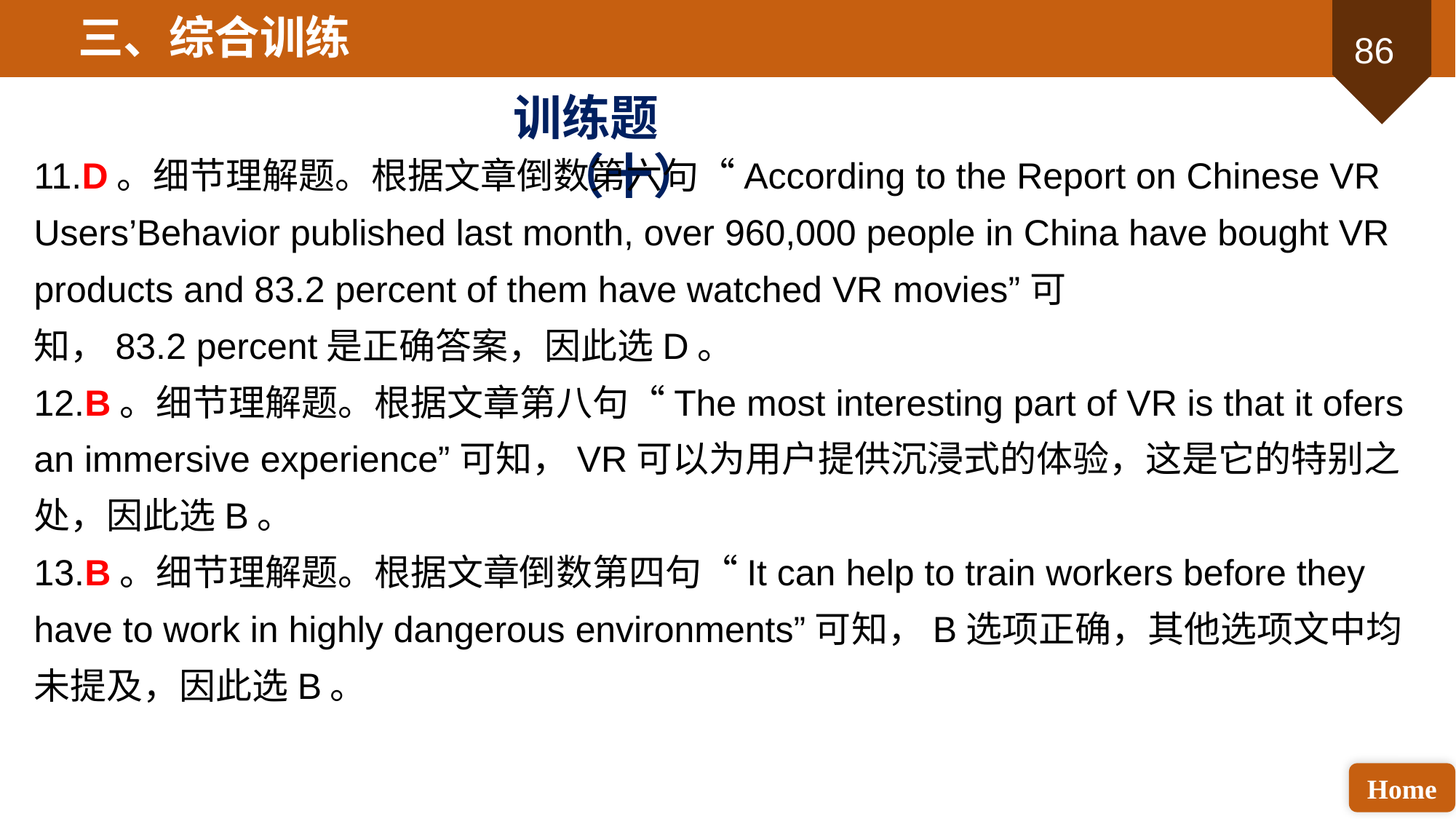

三、综合训练
训练题（十）
11.D。细节理解题。根据文章倒数第六句“According to the Report on Chinese VR Users’Behavior published last month, over 960,000 people in China have bought VR products and 83.2 percent of them have watched VR movies”可
知，83.2 percent是正确答案，因此选D。
12.B。细节理解题。根据文章第八句“The most interesting part of VR is that it ofers an immersive experience”可知，VR可以为用户提供沉浸式的体验，这是它的特别之处，因此选B。
13.B。细节理解题。根据文章倒数第四句“It can help to train workers before they have to work in highly dangerous environments”可知，B选项正确，其他选项文中均未提及，因此选B。